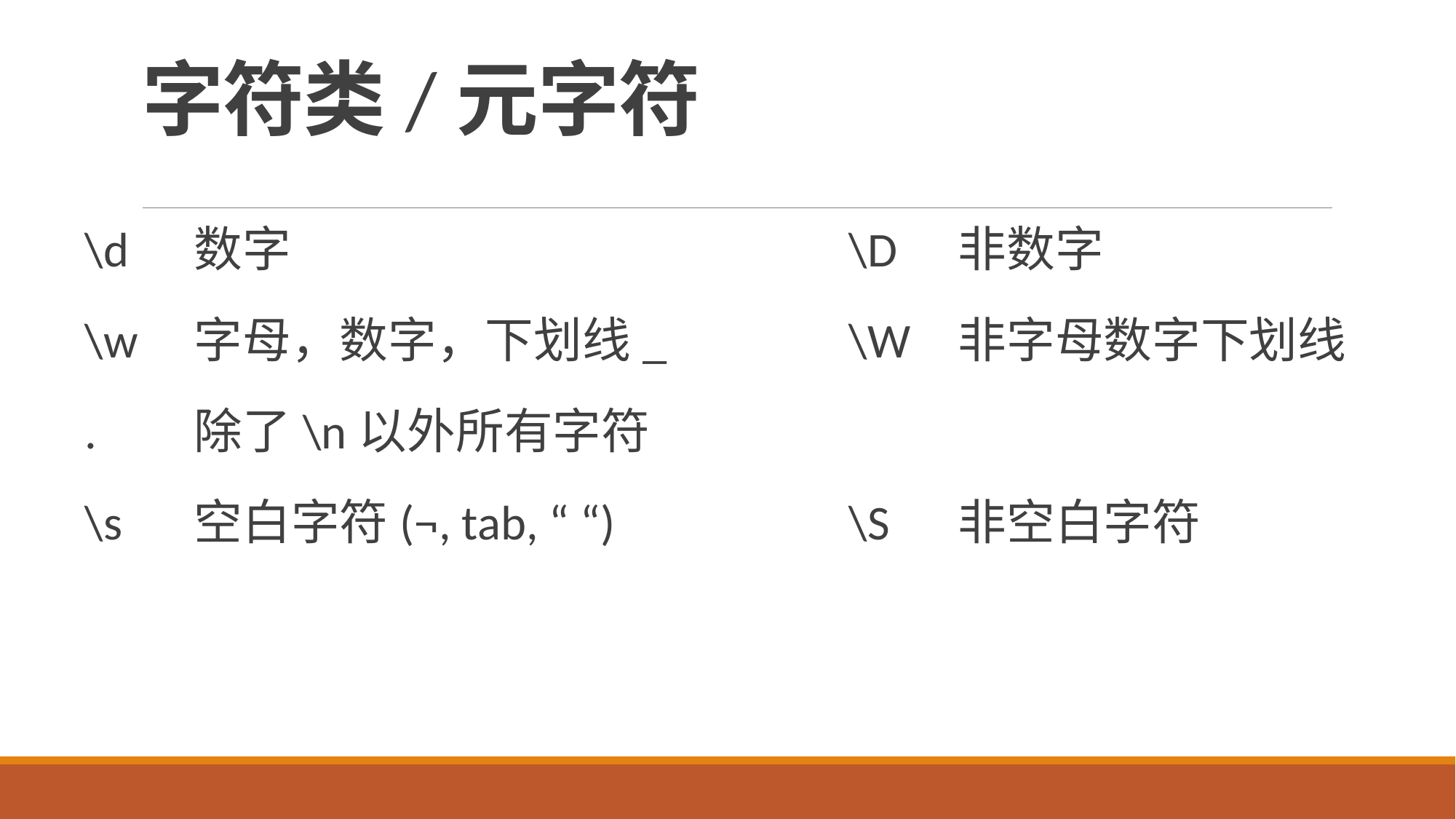

# 字符类/元字符
\d	数字						\D	非数字
\w	字母，数字，下划线_		\W	非字母数字下划线
.	除了\n以外所有字符
\s	空白字符(¬, tab, “ “)			\S 	非空白字符